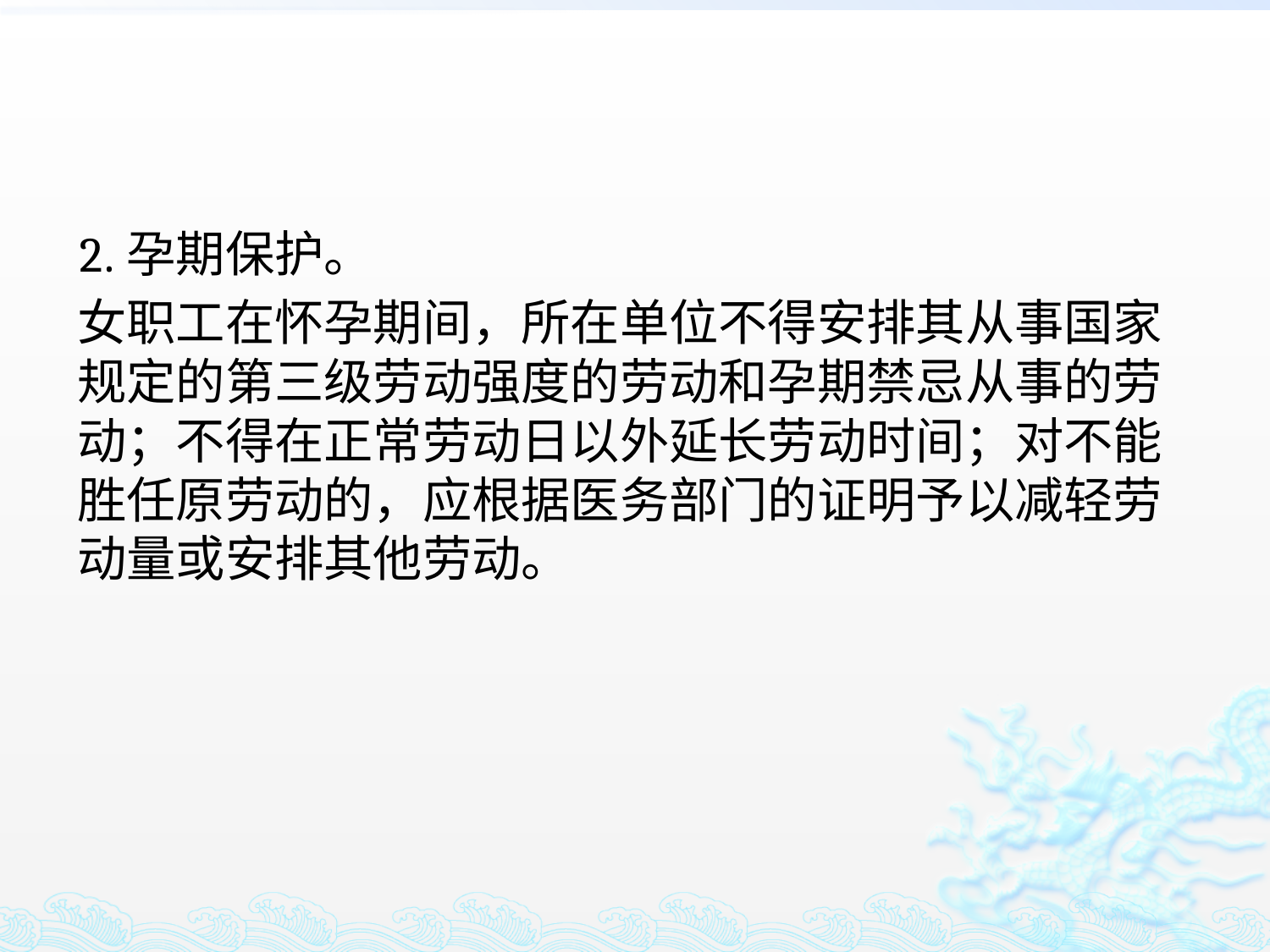

#
2.孕期保护。
女职工在怀孕期间，所在单位不得安排其从事国家规定的第三级劳动强度的劳动和孕期禁忌从事的劳动；不得在正常劳动日以外延长劳动时间；对不能胜任原劳动的，应根据医务部门的证明予以减轻劳动量或安排其他劳动。